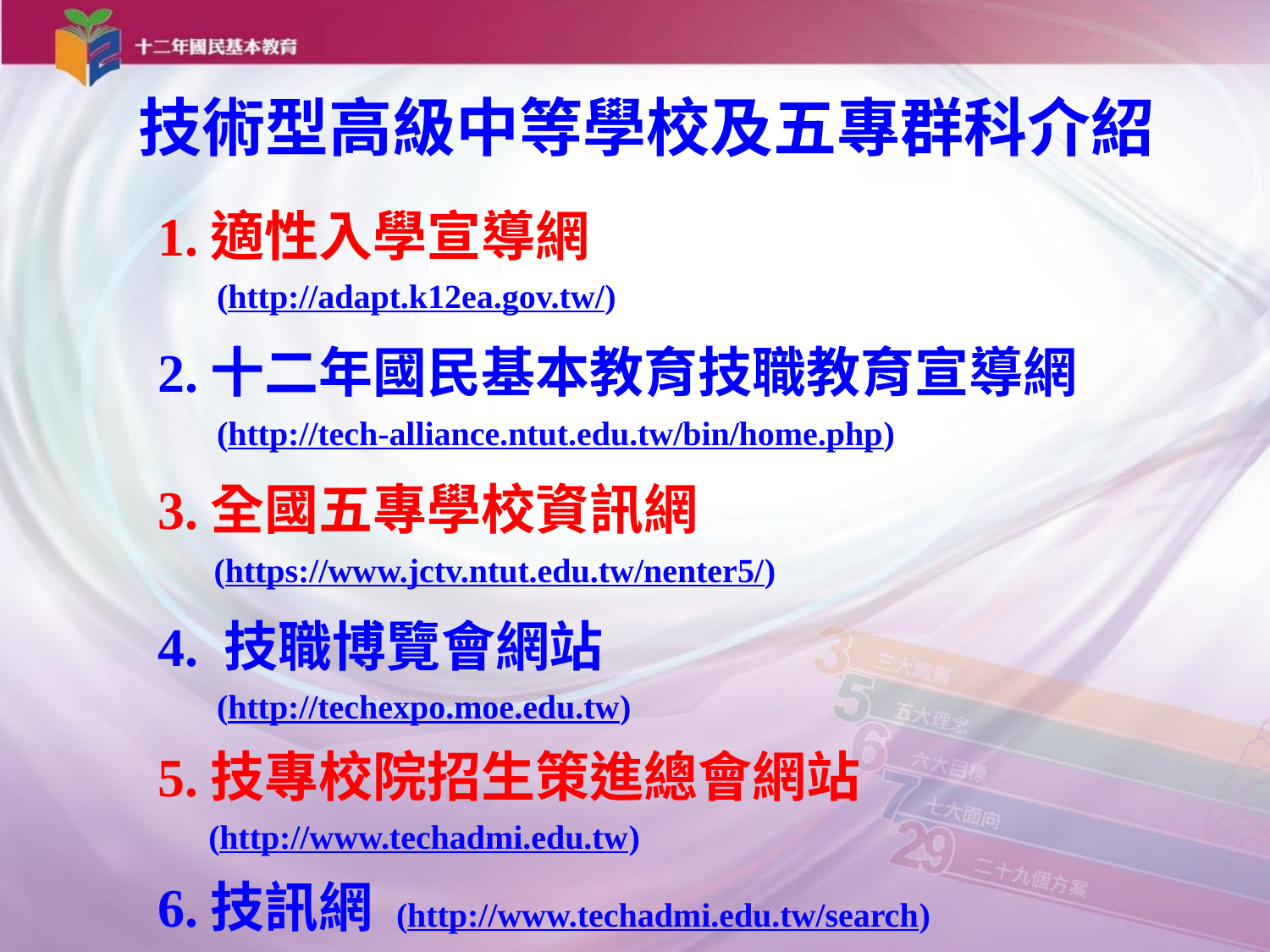

# 技術型高級中等學校及五專群科介紹
1.適性入學宣導網
       (http://adapt.k12ea.gov.tw/)
2.十二年國民基本教育技職教育宣導網
       (http://tech-alliance.ntut.edu.tw/bin/home.php)
3.全國五專學校資訊網
       (https://www.jctv.ntut.edu.tw/nenter5/)
4. 技職博覽會網站
       (http://techexpo.moe.edu.tw)
5.技專校院招生策進總會網站
      (http://www.techadmi.edu.tw)
6.技訊網  (http://www.techadmi.edu.tw/search)